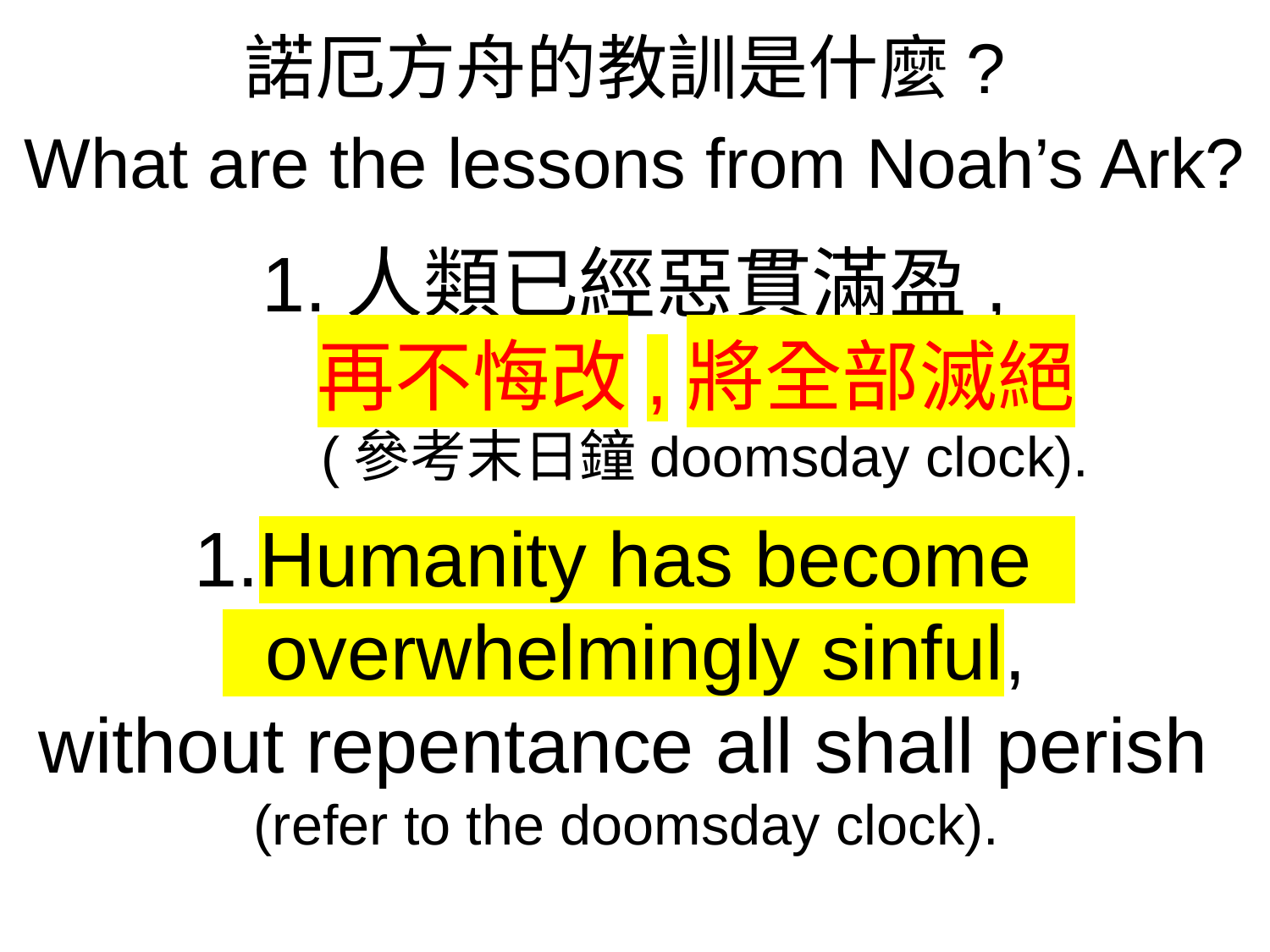

諾厄方舟的教訓是什麼?
What are the lessons from Noah’s Ark?
1.人類已經惡貫滿盈,
      再不悔改,將全部滅絕
         (參考末日鐘doomsday clock).
1.Humanity has become
  overwhelmingly sinful,
without repentance all shall perish
(refer to the doomsday clock).